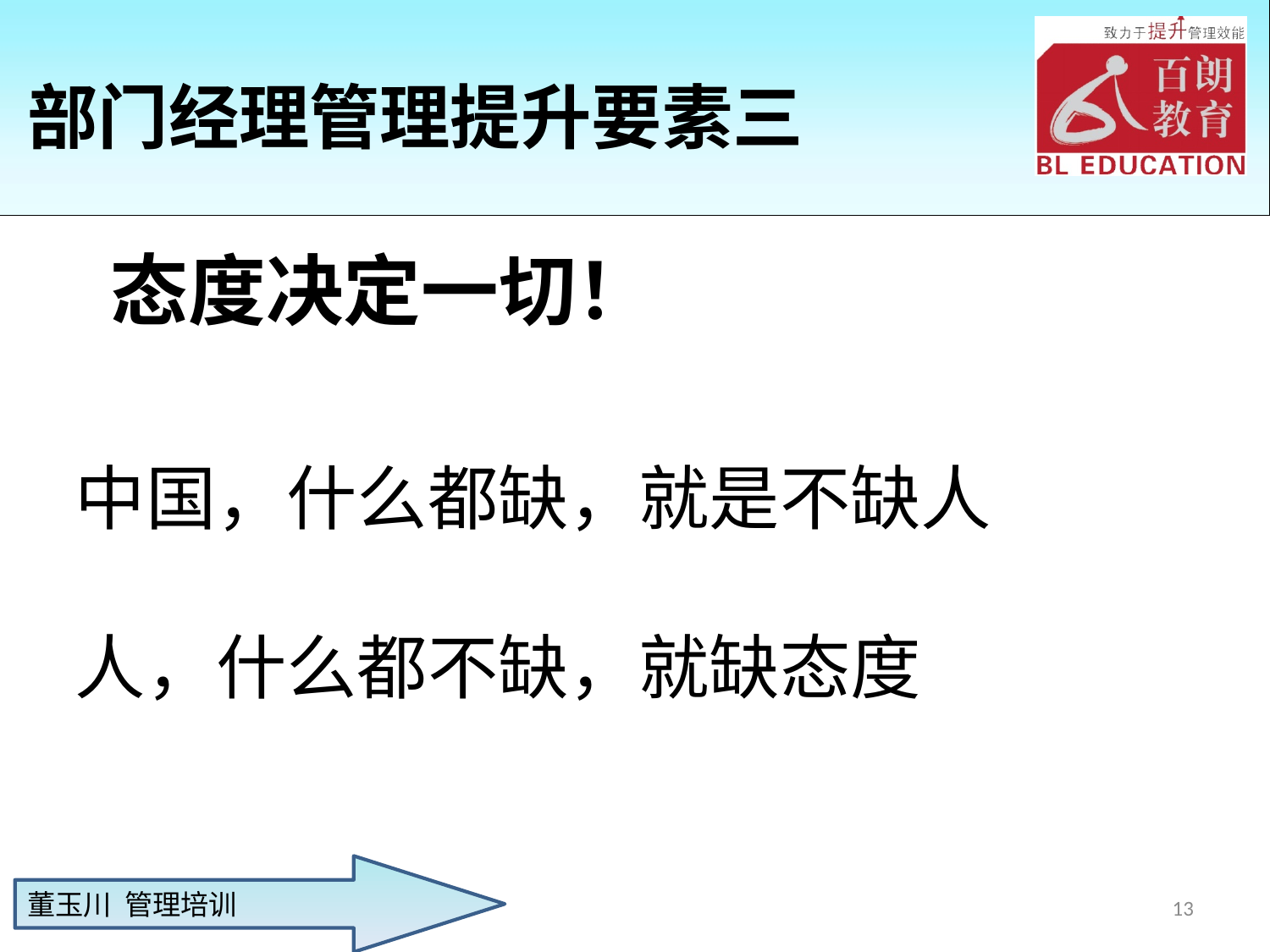

# 部门经理管理提升要素三
态度决定一切！
中国，什么都缺，就是不缺人

人，什么都不缺，就缺态度

13